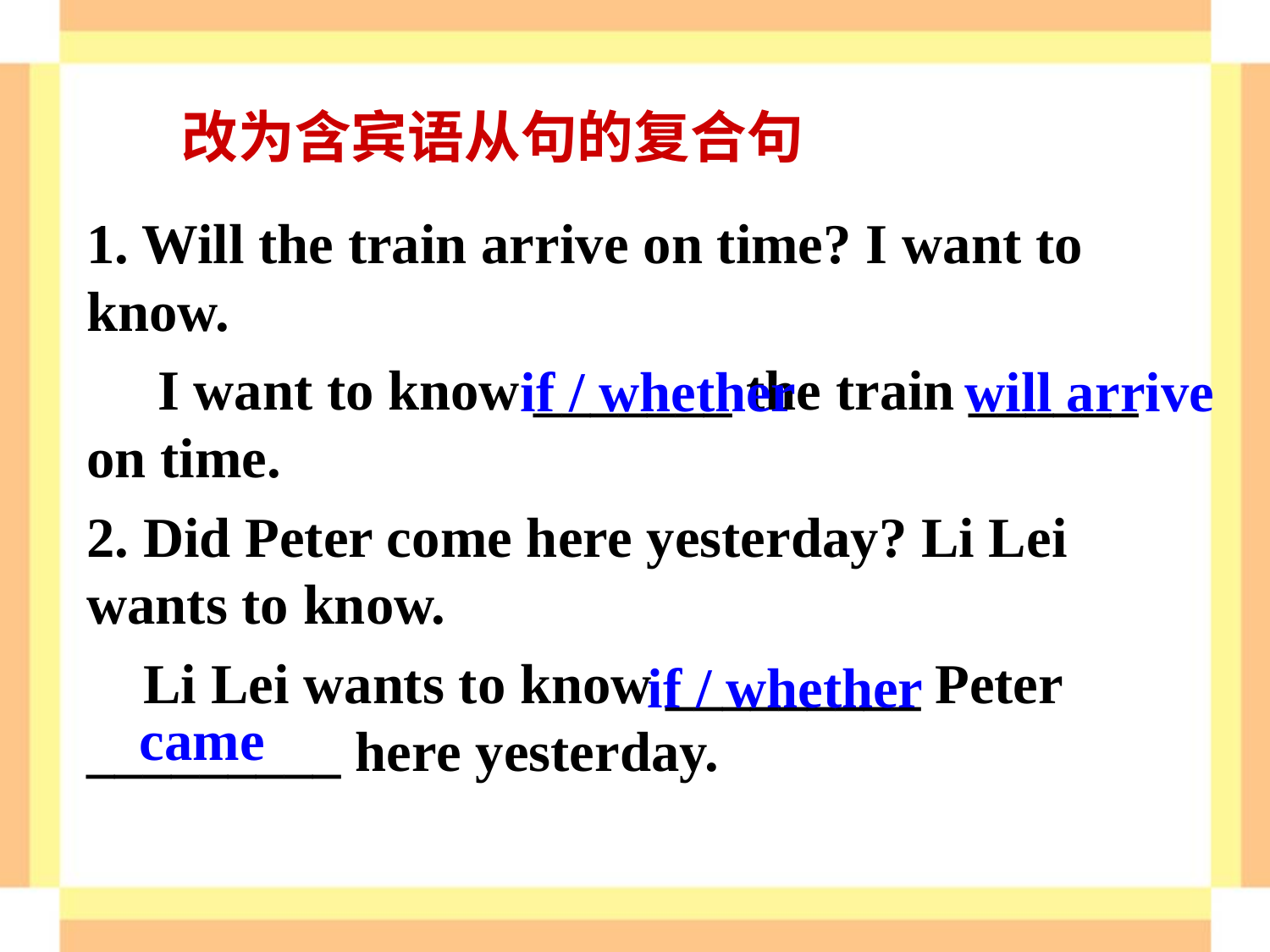

改为含宾语从句的复合句
1. Will the train arrive on time? I want to know.
     I want to know _______ the train ______ on time.
2. Did Peter come here yesterday? Li Lei wants to know.
    Li Lei wants to know _________ Peter _________ here yesterday.
if / whether
will arrive
if / whether
came